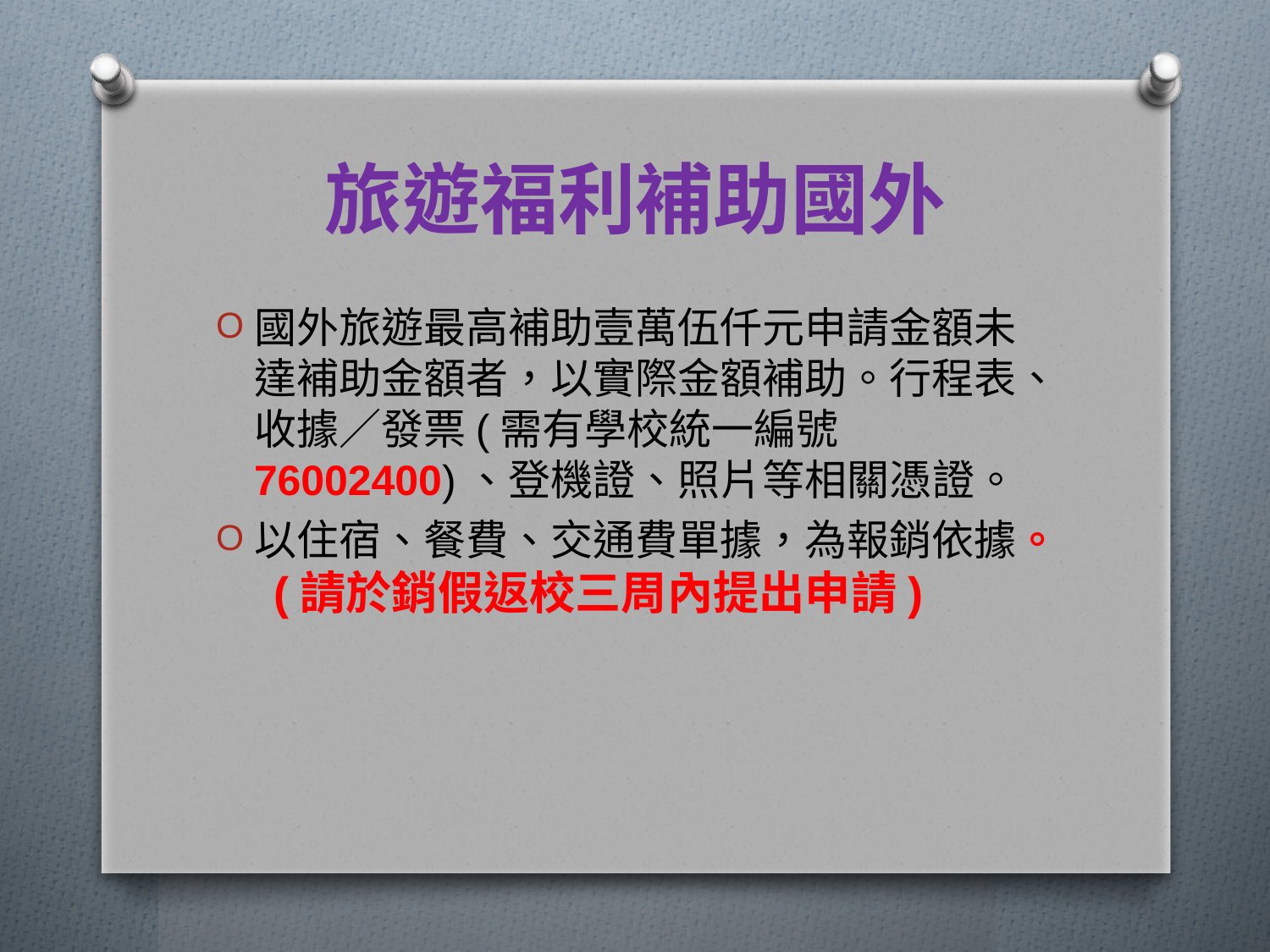

# 旅遊福利補助國外
國外旅遊最高補助壹萬伍仟元申請金額未達補助金額者，以實際金額補助。行程表、收據／發票(需有學校統一編號76002400)、登機證、照片等相關憑證。
以住宿、餐費、交通費單據，為報銷依據。 (請於銷假返校三周內提出申請)